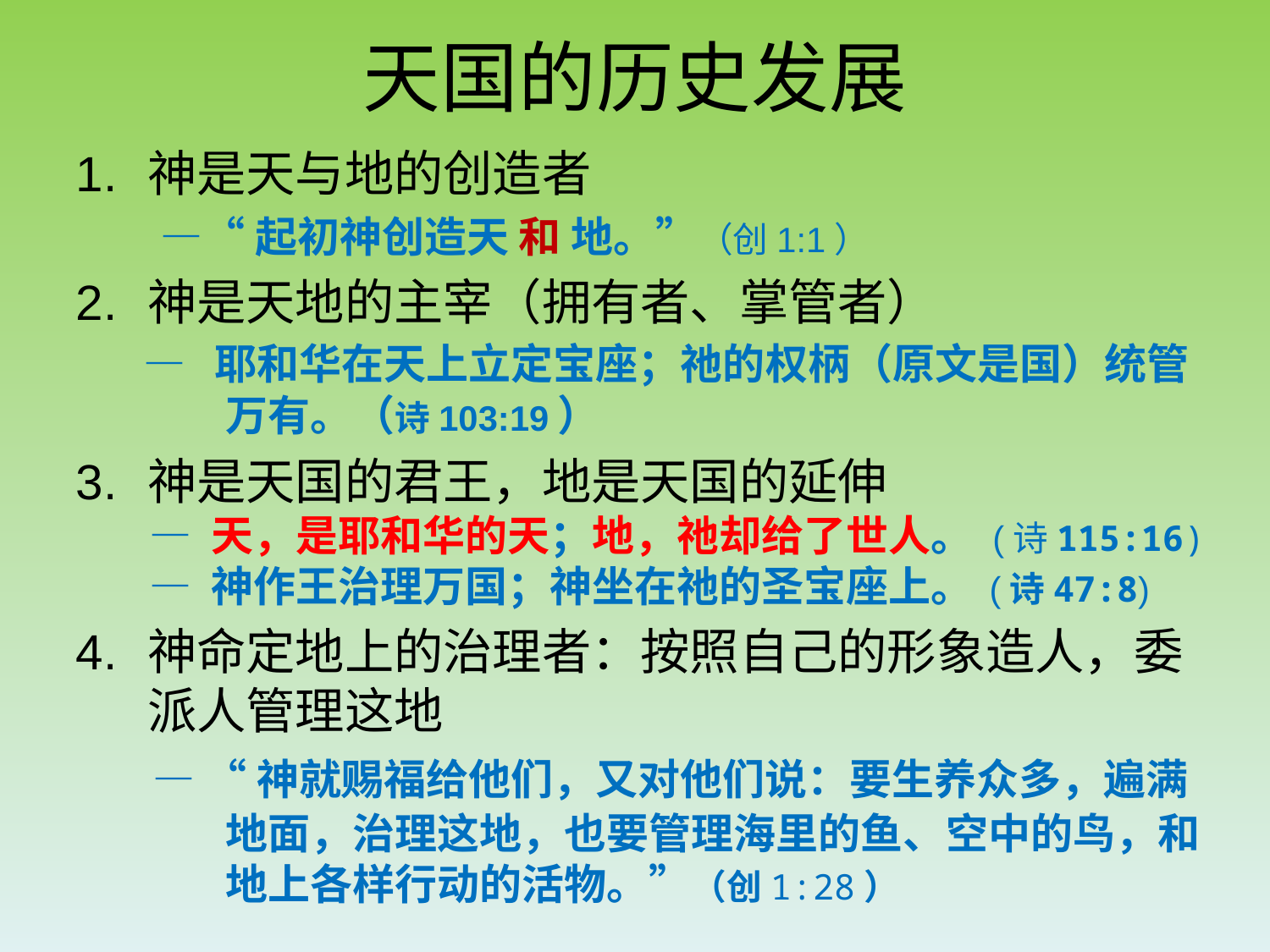

# 天国的历史发展
神是天与地的创造者
 ―“起初神创造天 和 地。”（创1:1）
神是天地的主宰（拥有者、掌管者）
      ―  耶和华在天上立定宝座；祂的权柄（原文是国）统管万有。（诗103:19）
神是天国的君王，地是天国的延伸
 ― 天，是耶和华的天；地，祂却给了世人。 (诗115:16)
 ― 神作王治理万国；神坐在祂的圣宝座上。 (诗47:8)
神命定地上的治理者：按照自己的形象造人，委派人管理这地
 ― “神就赐福给他们，又对他们说：要生养众多，遍满地面，治理这地，也要管理海里的鱼、空中的鸟，和地上各样行动的活物。”（创1:28）